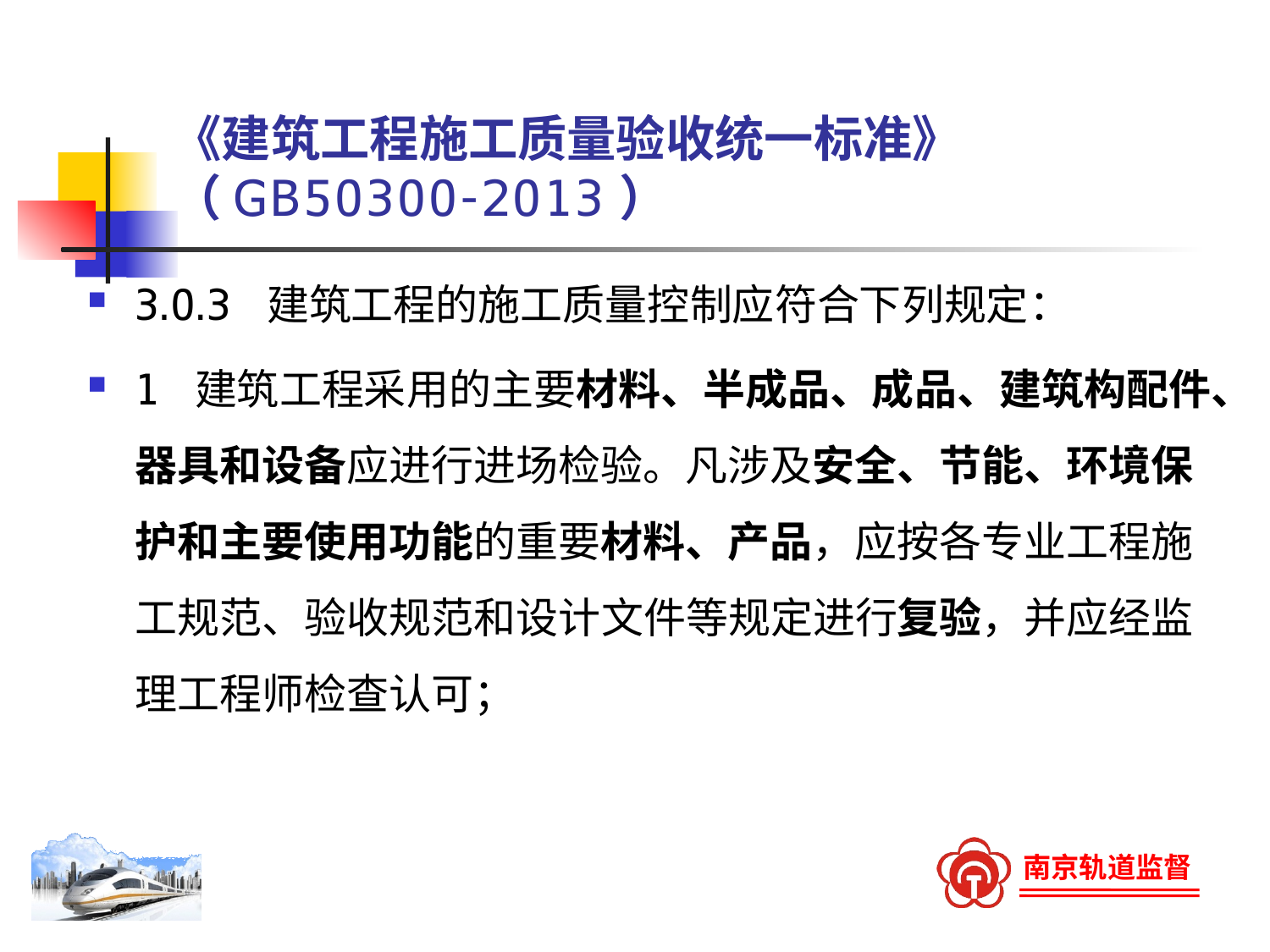

# 《建筑工程施工质量验收统一标准》（GB50300-2013）
3.0.3  建筑工程的施工质量控制应符合下列规定：
1  建筑工程采用的主要材料、半成品、成品、建筑构配件、器具和设备应进行进场检验。凡涉及安全、节能、环境保护和主要使用功能的重要材料、产品，应按各专业工程施工规范、验收规范和设计文件等规定进行复验，并应经监理工程师检查认可；